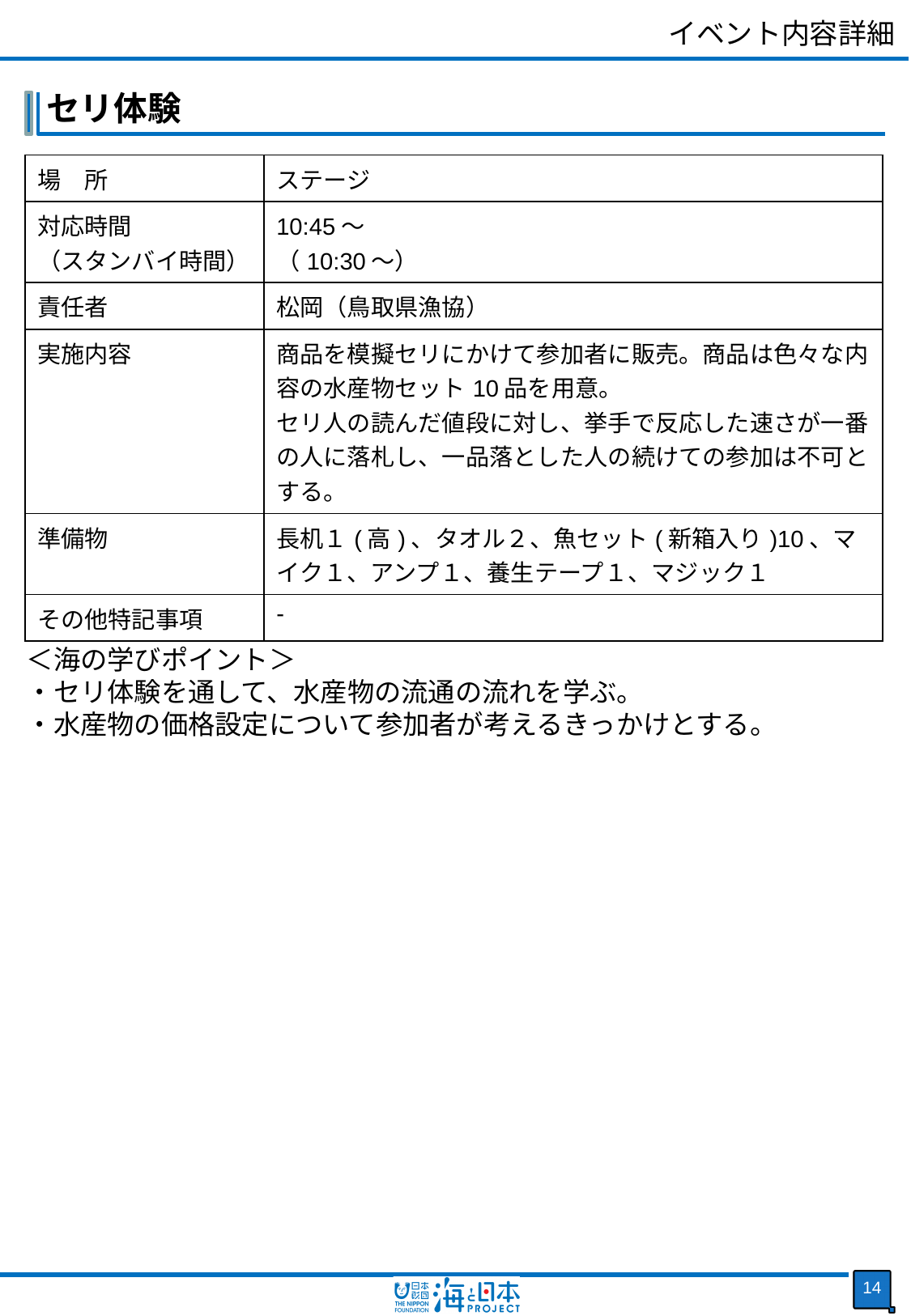

イベント内容詳細
セリ体験

| 場　所 | ステージ |
| --- | --- |
| 対応時間 （スタンバイ時間） | 10:45～ （10:30～） |
| 責任者 | 松岡（鳥取県漁協） |
| 実施内容 | 商品を模擬セリにかけて参加者に販売。商品は色々な内容の水産物セット10品を用意。 セリ人の読んだ値段に対し、挙手で反応した速さが一番の人に落札し、一品落とした人の続けての参加は不可とする。 |
| 準備物 | 長机１(高)、タオル２、魚セット(新箱入り)10、マイク１、アンプ１、養生テープ１、マジック１ |
| その他特記事項 | - |
＜海の学びポイント＞
・セリ体験を通して、水産物の流通の流れを学ぶ。
・水産物の価格設定について参加者が考えるきっかけとする。
14